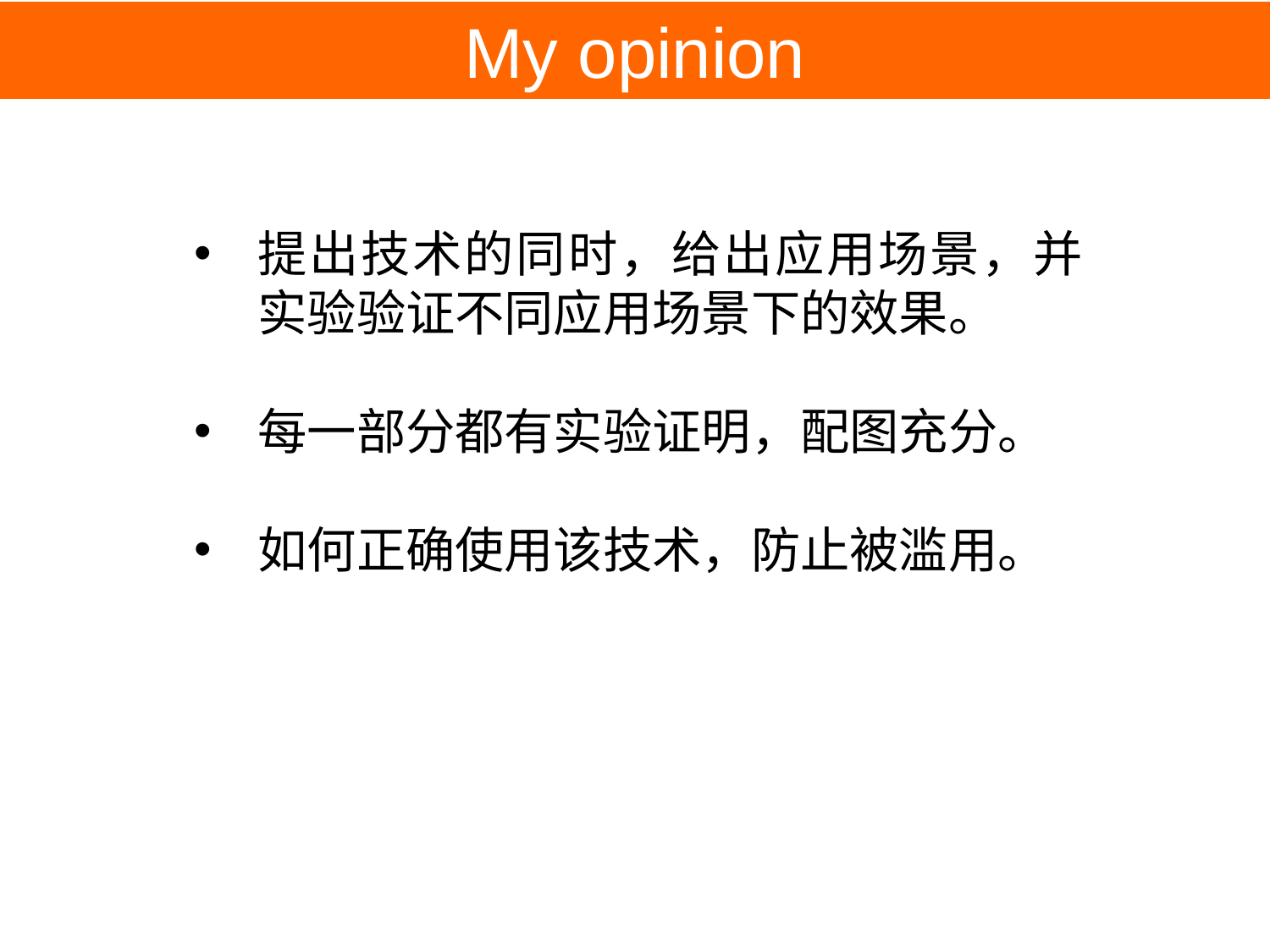

My opinion
提出技术的同时，给出应用场景，并实验验证不同应用场景下的效果。

每一部分都有实验证明，配图充分。

如何正确使用该技术，防止被滥用。